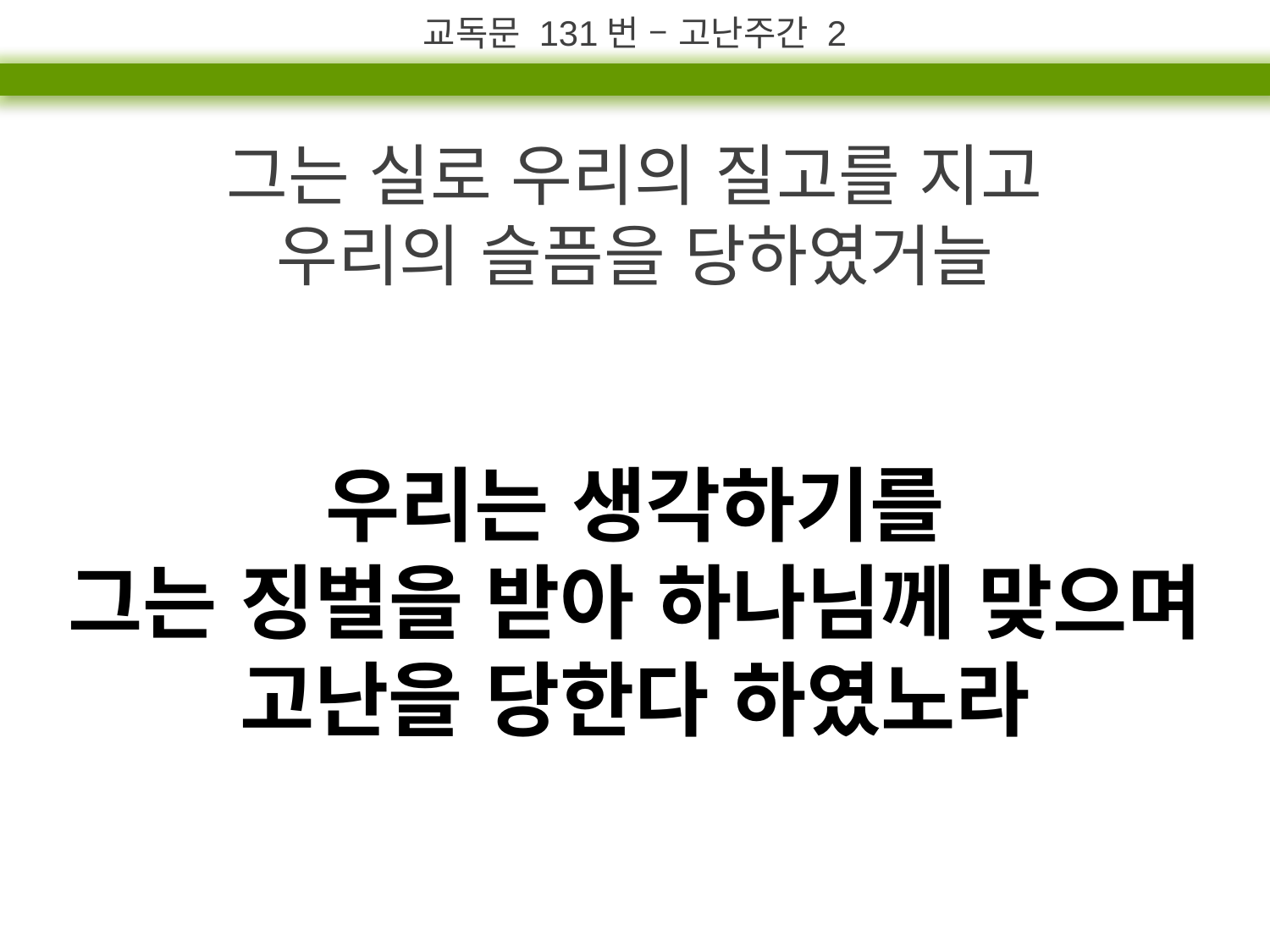

교독문 131번 – 고난주간 2

그는 실로 우리의 질고를 지고
우리의 슬픔을 당하였거늘
우리는 생각하기를
그는 징벌을 받아 하나님께 맞으며
고난을 당한다 하였노라